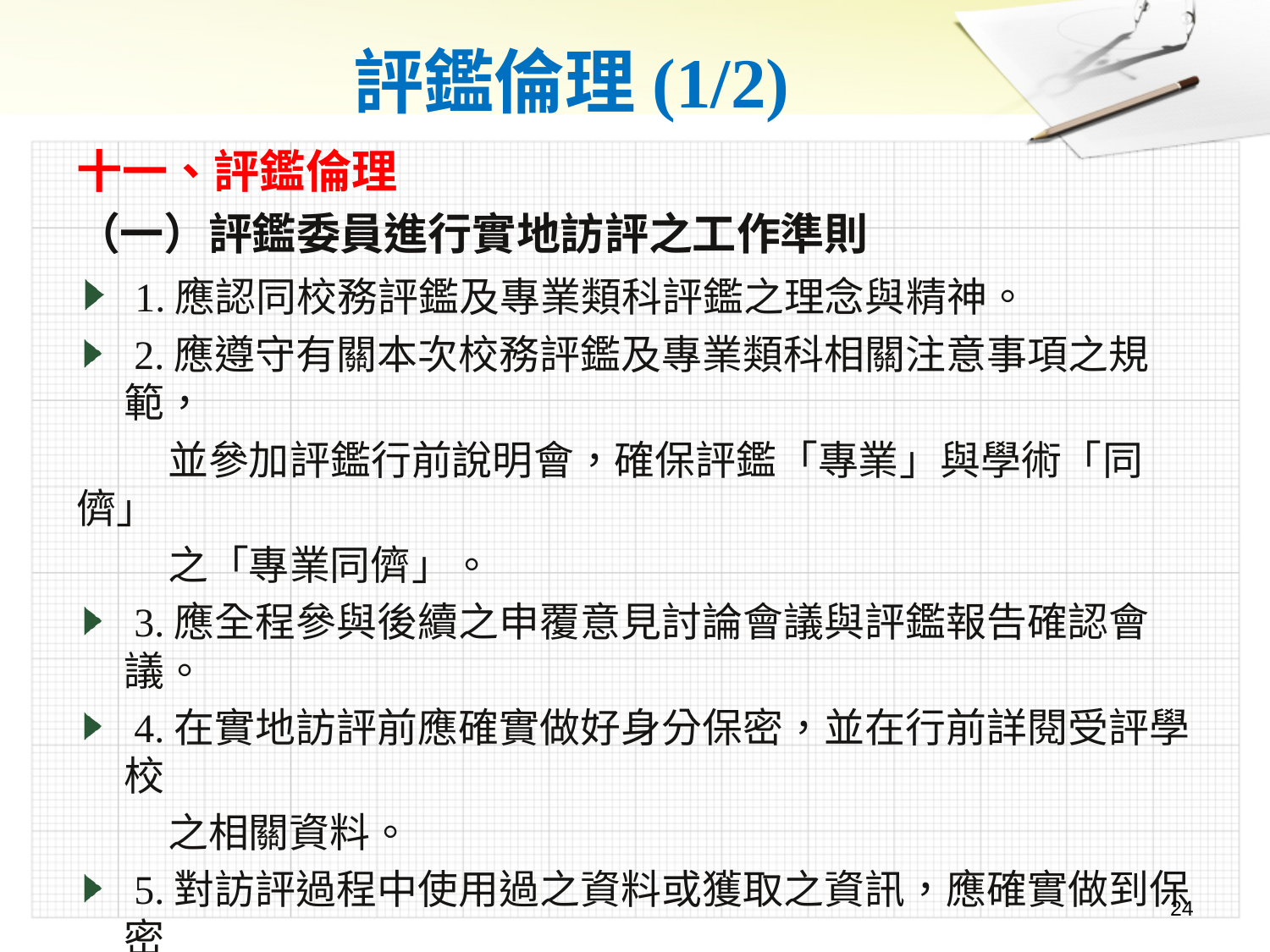

# 評鑑倫理(1/2)
十一、評鑑倫理
（一）評鑑委員進行實地訪評之工作準則
 1.應認同校務評鑑及專業類科評鑑之理念與精神。
 2.應遵守有關本次校務評鑑及專業類科相關注意事項之規範，
         並參加評鑑行前說明會，確保評鑑「專業」與學術「同儕」
         之「專業同儕」。
 3.應全程參與後續之申覆意見討論會議與評鑑報告確認會議。
 4.在實地訪評前應確實做好身分保密，並在行前詳閱受評學校
         之相關資料。
 5.對訪評過程中使用過之資料或獲取之資訊，應確實做到保密
         原則。
6.在一天實地訪評期間，應全程出席，避免遲到、早退，或私
        下商洽訪評代理人。
24